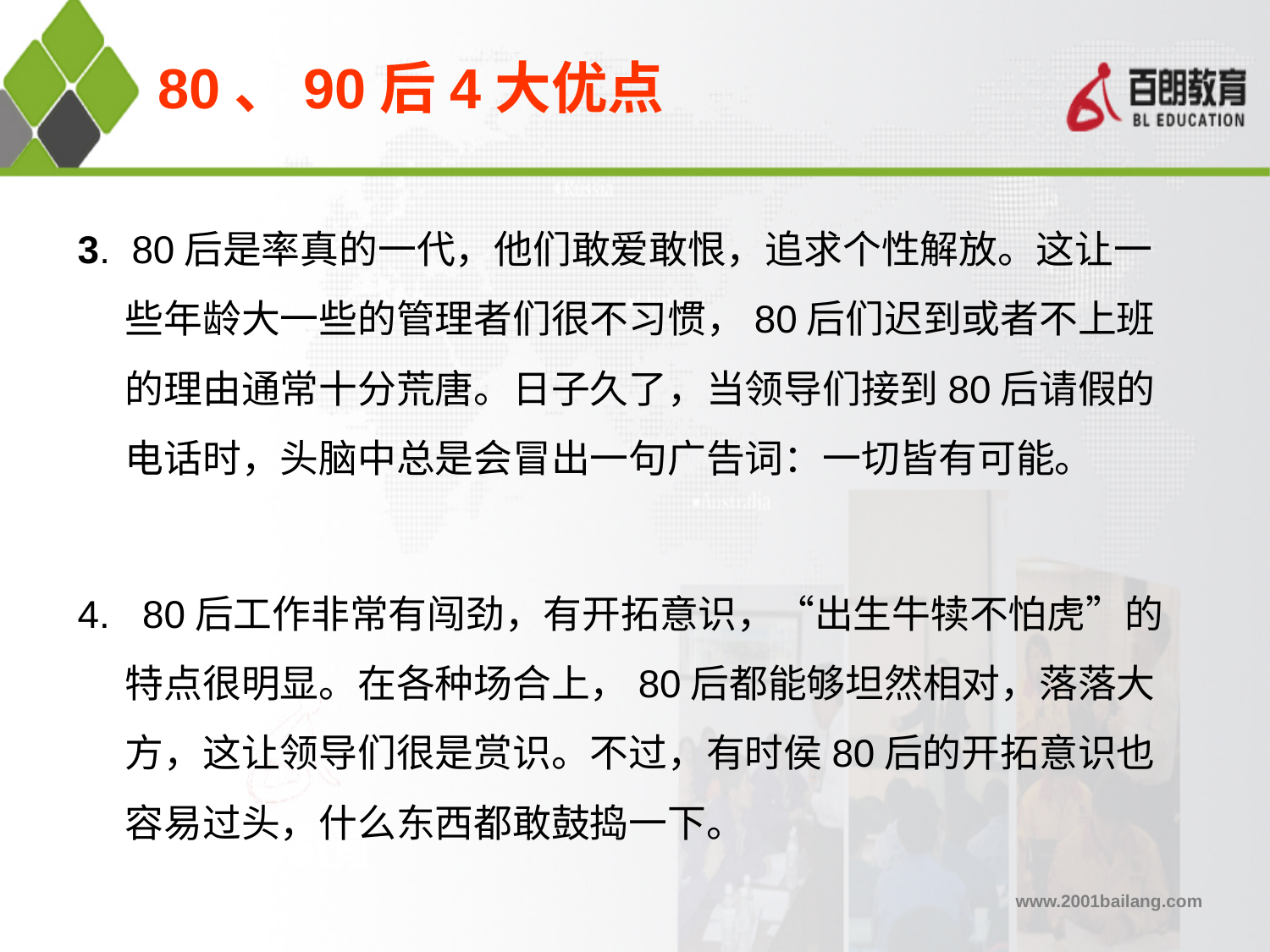

# 80、90后4大优点
3.  80后是率真的一代，他们敢爱敢恨，追求个性解放。这让一些年龄大一些的管理者们很不习惯，80后们迟到或者不上班的理由通常十分荒唐。日子久了，当领导们接到80后请假的电话时，头脑中总是会冒出一句广告词：一切皆有可能。

4.   80后工作非常有闯劲，有开拓意识，“出生牛犊不怕虎”的特点很明显。在各种场合上，80后都能够坦然相对，落落大方，这让领导们很是赏识。不过，有时侯80后的开拓意识也容易过头，什么东西都敢鼓捣一下。